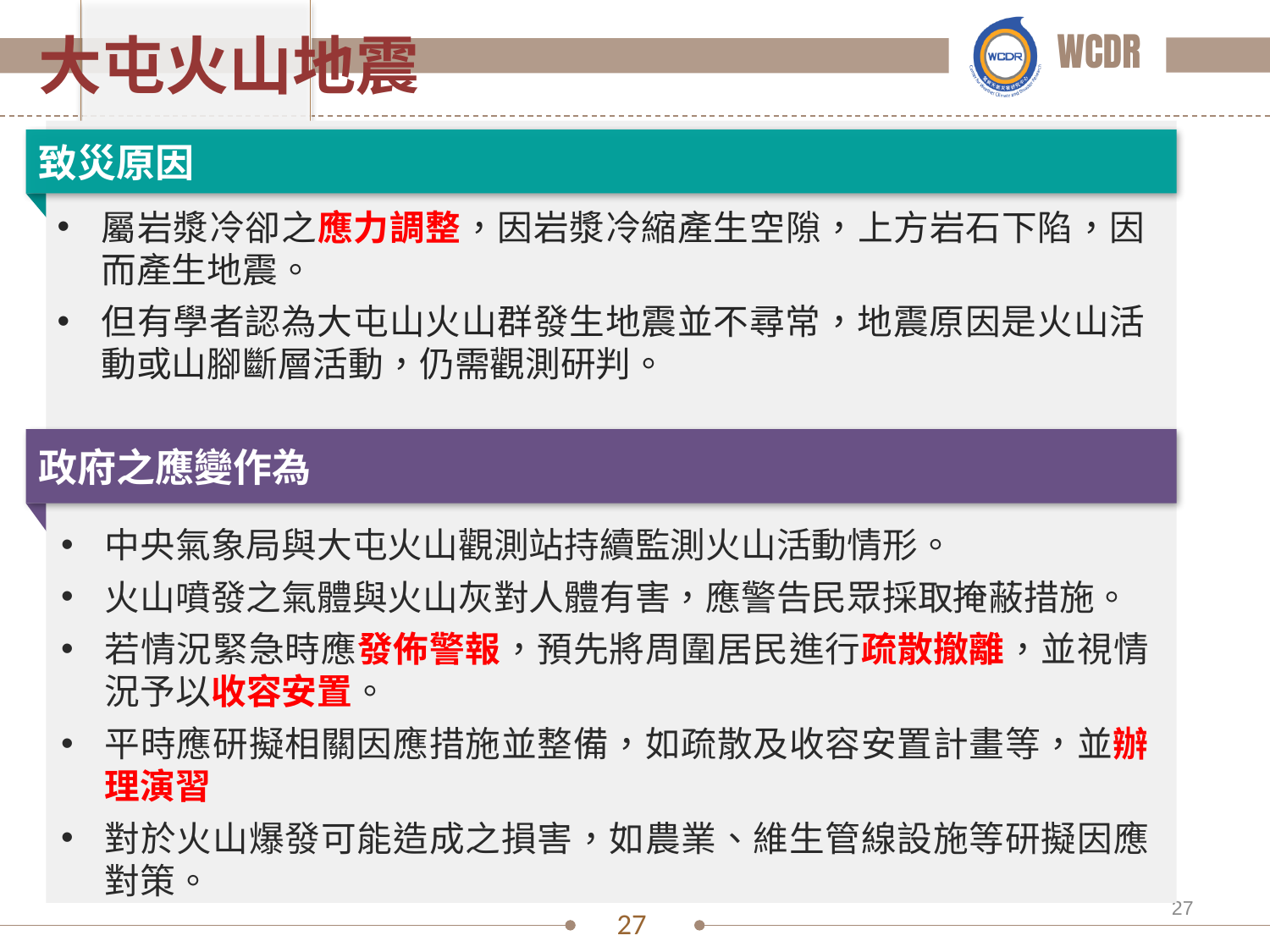

大屯火山地震

致災原因

屬岩漿冷卻之應力調整，因岩漿冷縮產生空隙，上方岩石下陷，因而產生地震。
但有學者認為大屯山火山群發生地震並不尋常，地震原因是火山活動或山腳斷層活動，仍需觀測研判。
政府之應變作為

中央氣象局與大屯火山觀測站持續監測火山活動情形。
火山噴發之氣體與火山灰對人體有害，應警告民眾採取掩蔽措施。
若情況緊急時應發佈警報，預先將周圍居民進行疏散撤離，並視情況予以收容安置。
平時應研擬相關因應措施並整備，如疏散及收容安置計畫等，並辦理演習
對於火山爆發可能造成之損害，如農業、維生管線設施等研擬因應對策。
27